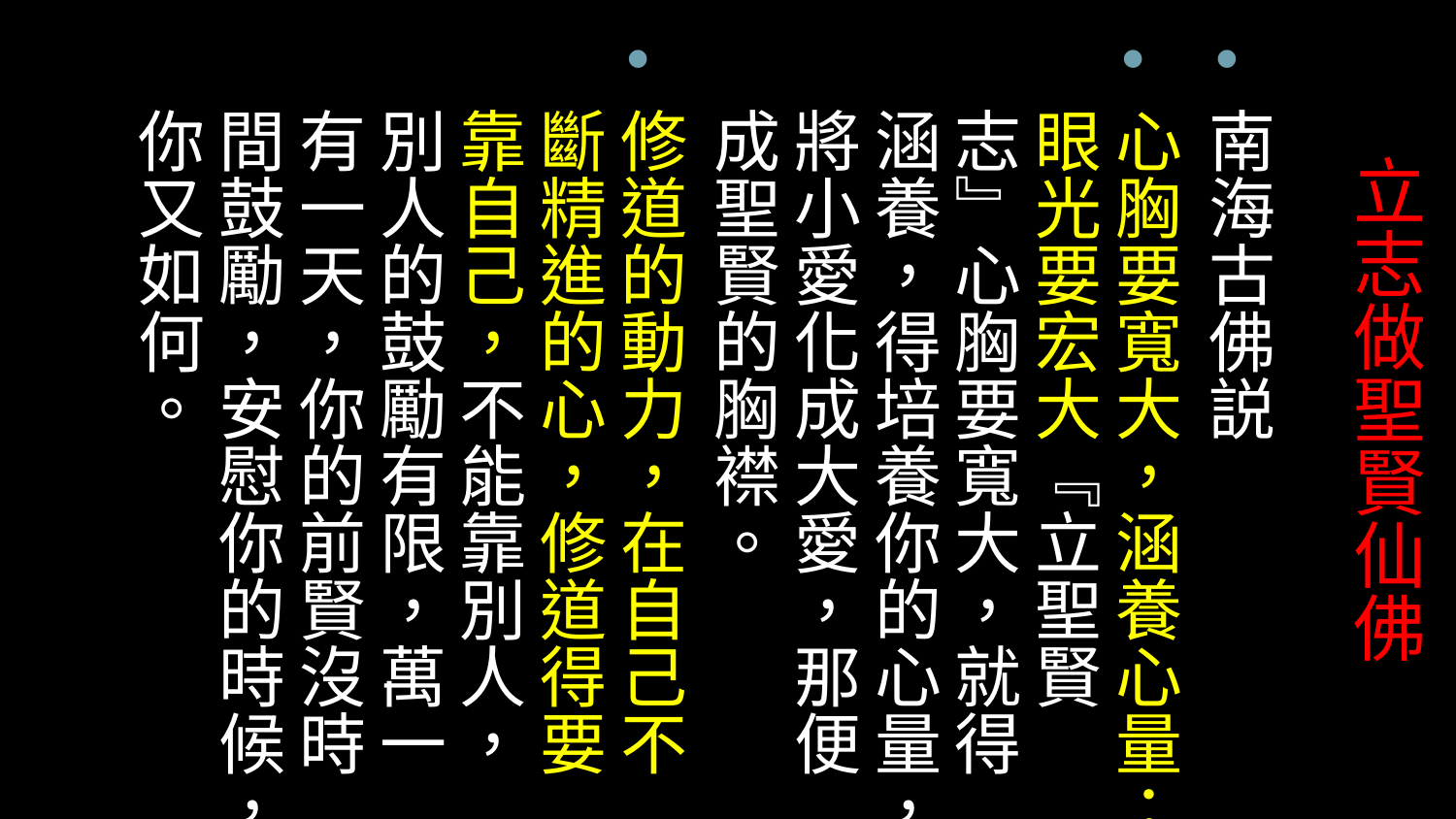

# 立志做聖賢仙佛
南海古佛説
心胸要寬大，涵養心量；眼光要宏大『立聖賢志』心胸要寬大，就得涵養，得培養你的心量，將小愛化成大愛，那便成聖賢的胸襟。
修道的動力，在自己不斷精進的心，修道得要靠自己，不能靠別人，別人的鼓勵有限，萬一有一天，你的前賢沒時間鼓勵，安慰你的時候，你又如何。